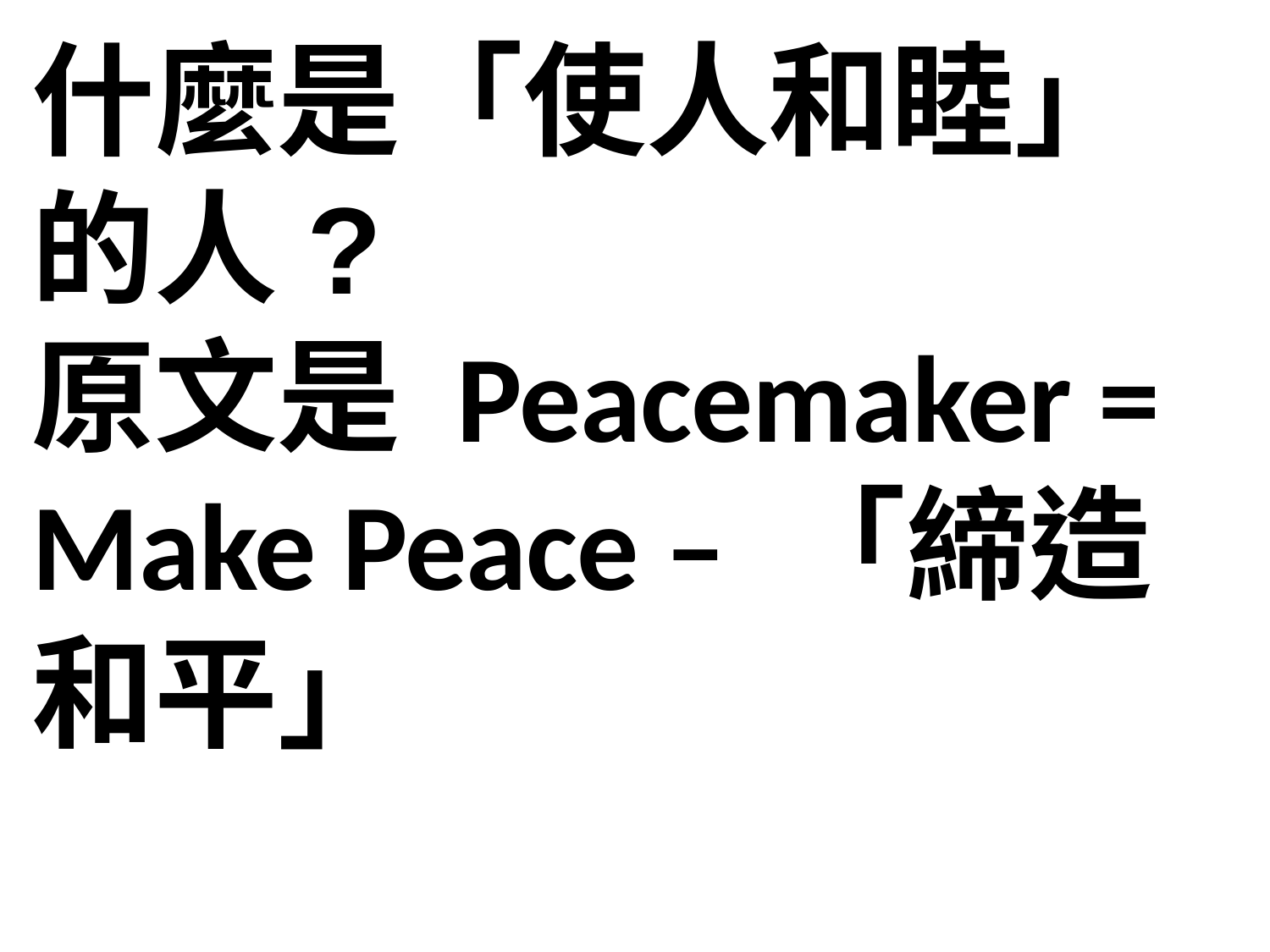

什麼是「使人和睦」的人?
原文是 Peacemaker = Make Peace – 「締造和平」